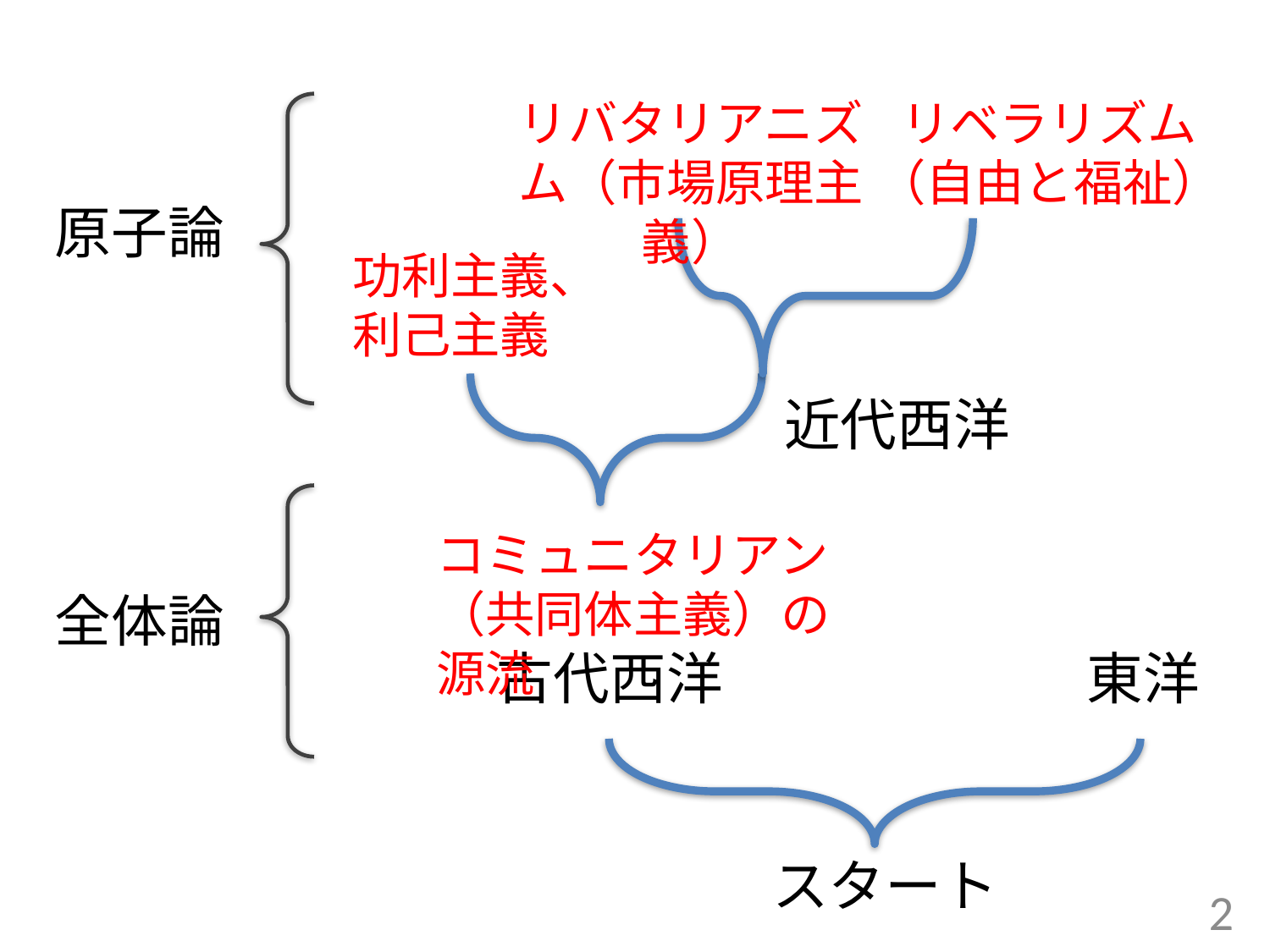

リバタリアニズム（市場原理主義）
リベラリズム
（自由と福祉）

原子論
功利主義、
利己主義

近代西洋

コミュニタリアン（共同体主義）の源流

全体論
古代西洋
東洋
スタート
2